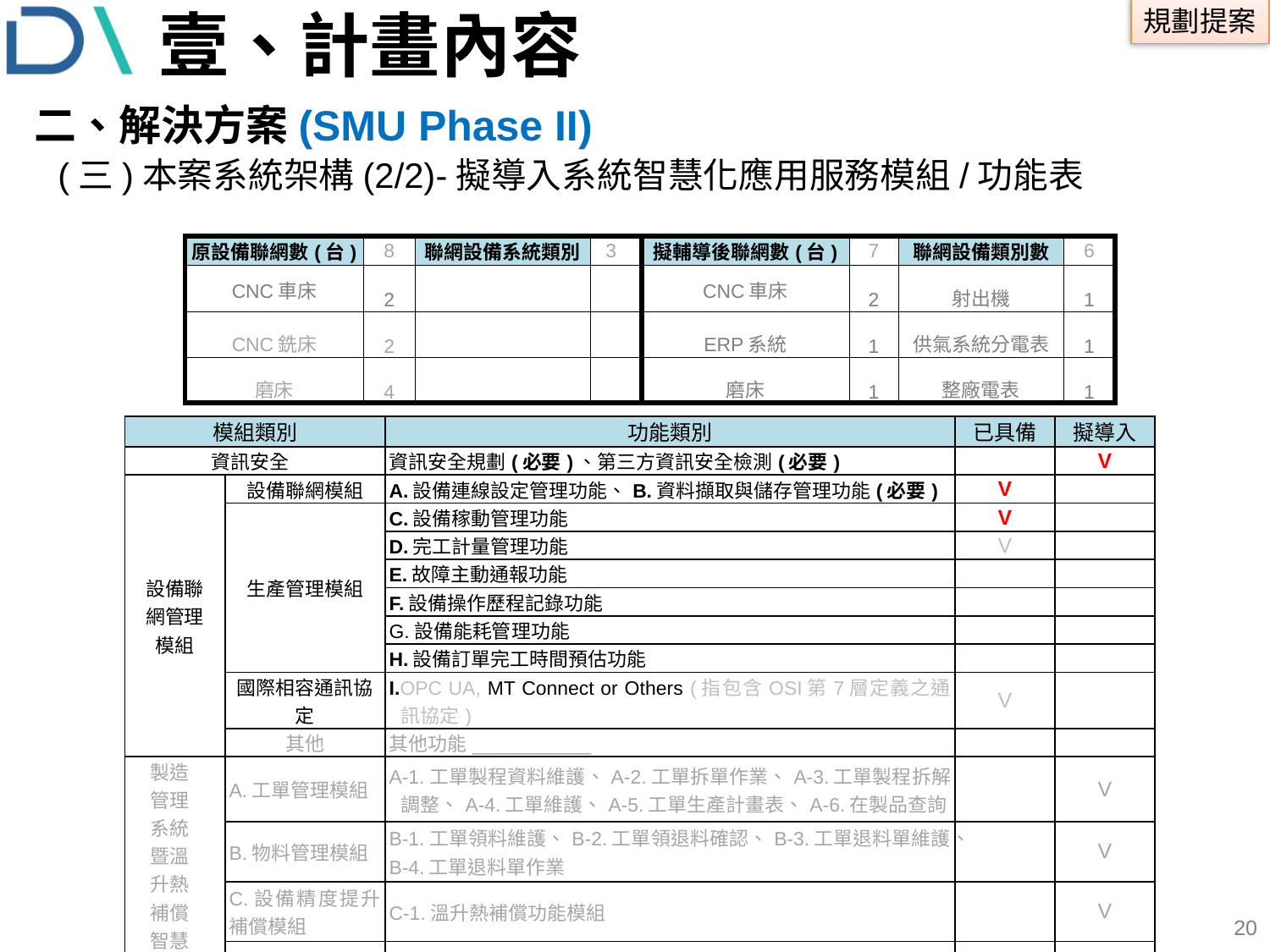

壹、計畫內容
 二、解決方案(SMU Phase II)
(三)本案系統架構(2/2)-擬導入系統智慧化應用服務模組/功能表
| 原設備聯網數(台) | 8 | 聯網設備系統類別 | 3 | 擬輔導後聯網數(台) | 7 | 聯網設備類別數 | 6 |
| --- | --- | --- | --- | --- | --- | --- | --- |
| CNC車床 | 2 |  |  | CNC車床 | 2 | 射出機 | 1 |
| CNC銑床 | 2 |  |  | ERP系統 | 1 | 供氣系統分電表 | 1 |
| 磨床 | 4 |  |  | 磨床 | 1 | 整廠電表 | 1 |
| 模組類別 |  | 功能類別 | 已具備 | 擬導入 |
| --- | --- | --- | --- | --- |
| 資訊安全 |  | 資訊安全規劃(必要)、第三方資訊安全檢測(必要) |  | V |
| 設備聯網管理模組 | 設備聯網模組 | A.設備連線設定管理功能、B.資料擷取與儲存管理功能(必要) | V |  |
|  | 生產管理模組 | C.設備稼動管理功能 | V |  |
|  |  | D.完工計量管理功能 | V |  |
|  |  | E.故障主動通報功能 |  |  |
|  |  | F.設備操作歷程記錄功能 |  |  |
|  |  | G.設備能耗管理功能 |  |  |
|  |  | H.設備訂單完工時間預估功能 |  |  |
|  | 國際相容通訊協定 | I.OPC UA, MT Connect or Others (指包含OSI第7層定義之通訊協定) | V |  |
|  | 其他 | 其他功能\_\_\_\_\_\_\_\_\_\_\_ |  |  |
| 製造管理系統 暨溫升熱補償智慧化功能 | A.工單管理模組 | A-1.工單製程資料維護、A-2.工單拆單作業、A-3.工單製程拆解調整、A-4.工單維護、A-5.工單生產計畫表、A-6.在製品查詢 |  | V |
|  | B.物料管理模組 | B-1.工單領料維護、B-2.工單領退料確認、B-3.工單退料單維護、 B-4.工單退料單作業 |  | V |
|  | C.設備精度提升補償模組 | C-1.溫升熱補償功能模組 |  | V |
|  | D.流程數位化管理模組 | D-1.資料擷取功能、D-2.跨站流程顯示功能、D-3.單站流程顯示功能、D-4.數據分析功能 |  | V |
| 碳盤查 | 碳盤查報告 | □編製碳盤查報告(□ISO14064-1:2006、□ISO14064-1:2018或□自定義) □外部查驗碳盤查報告(□ISO14064-1:2006或□ISO14064-1:2018) |  | V |
20